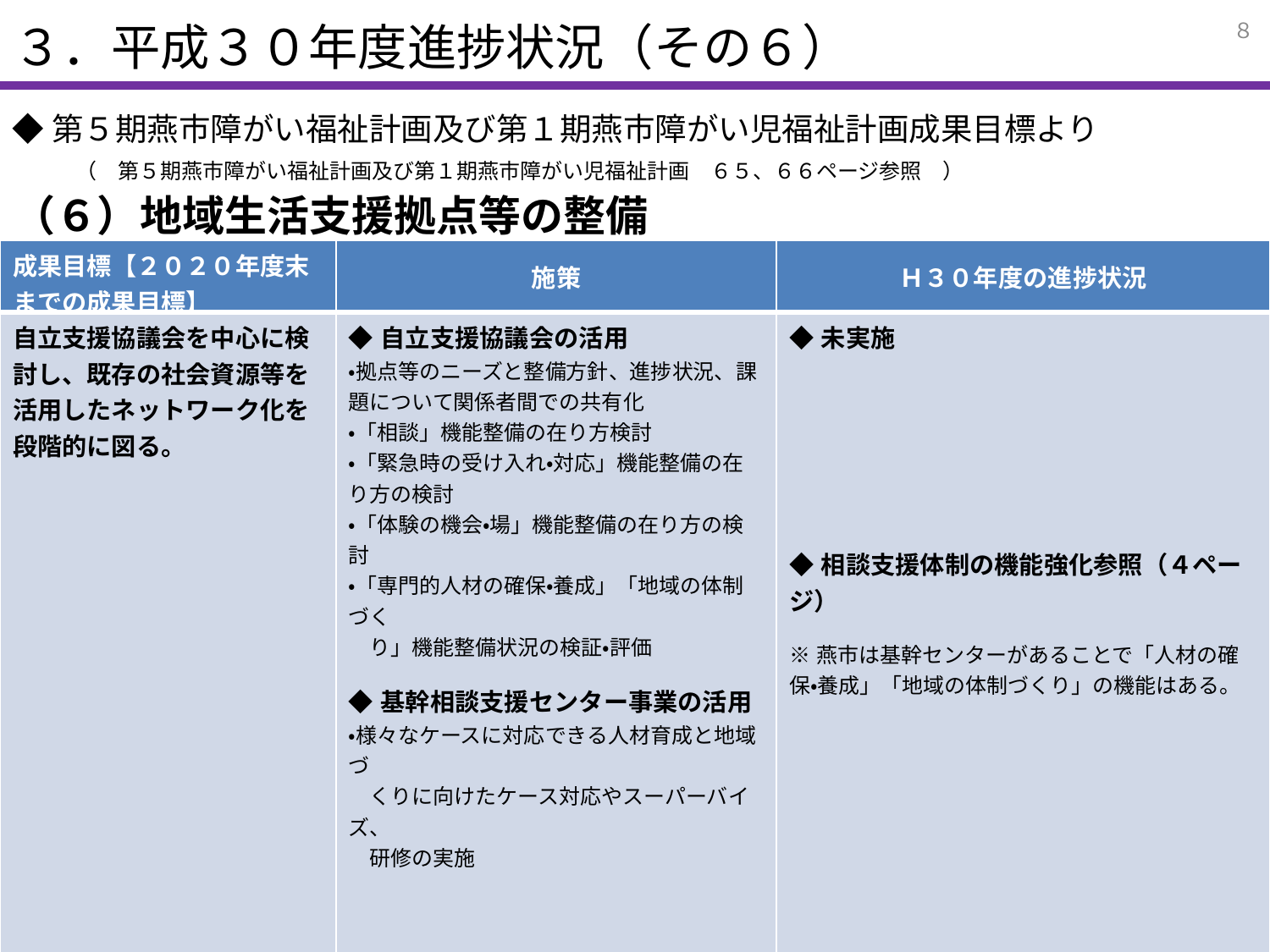

３．平成３０年度進捗状況（その６）
８
◆第５期燕市障がい福祉計画及び第１期燕市障がい児福祉計画成果目標より
　　（　第５期燕市障がい福祉計画及び第１期燕市障がい児福祉計画　６５、６６ページ参照　）
（６）地域生活支援拠点等の整備
| 成果目標【２０２０年度末までの成果目標】 | 施策 | Ｈ３０年度の進捗状況 |
| --- | --- | --- |
| 自立支援協議会を中心に検討し、既存の社会資源等を活用したネットワーク化を段階的に図る。 | ◆自立支援協議会の活用 ・拠点等のニーズと整備方針、進捗状況、課題について関係者間での共有化 ・「相談」機能整備の在り方検討 ・「緊急時の受け入れ・対応」機能整備の在り方の検討 ・「体験の機会・場」機能整備の在り方の検討 ・「専門的人材の確保・養成」「地域の体制づく 　り」機能整備状況の検証・評価 ◆基幹相談支援センター事業の活用 ・様々なケースに対応できる人材育成と地域づ 　くりに向けたケース対応やスーパーバイズ、 　研修の実施 | ◆未実施 ◆相談支援体制の機能強化参照（４ページ） ※燕市は基幹センターがあることで「人材の確保・養成」「地域の体制づくり」の機能はある。 |